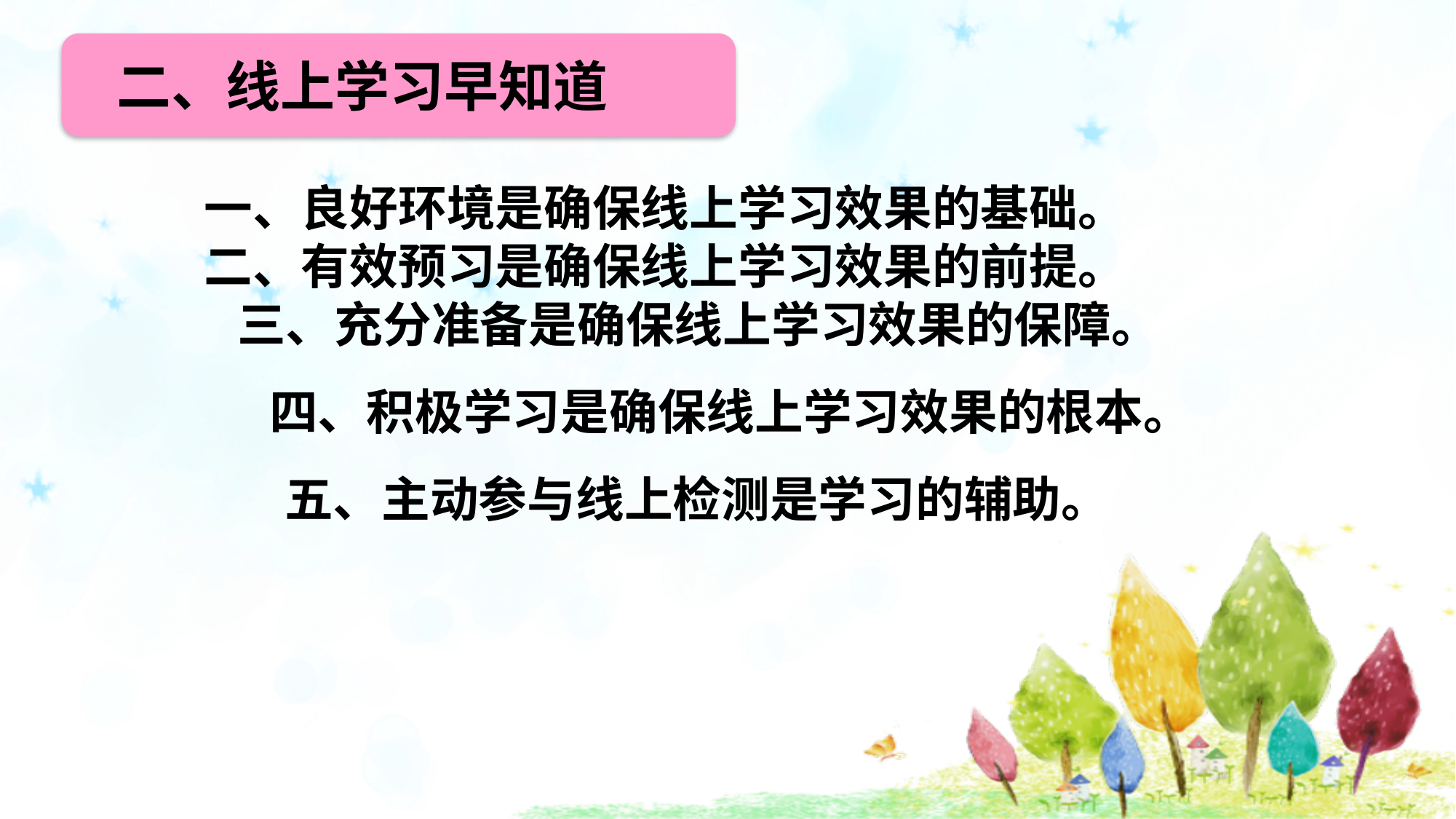

二、线上学习早知道

     一、良好环境是确保线上学习效果的基础。     二、有效预习是确保线上学习效果的前提。        三、充分准备是确保线上学习效果的保障。     四、积极学习是确保线上学习效果的根本。
五、主动参与线上检测是学习的辅助。